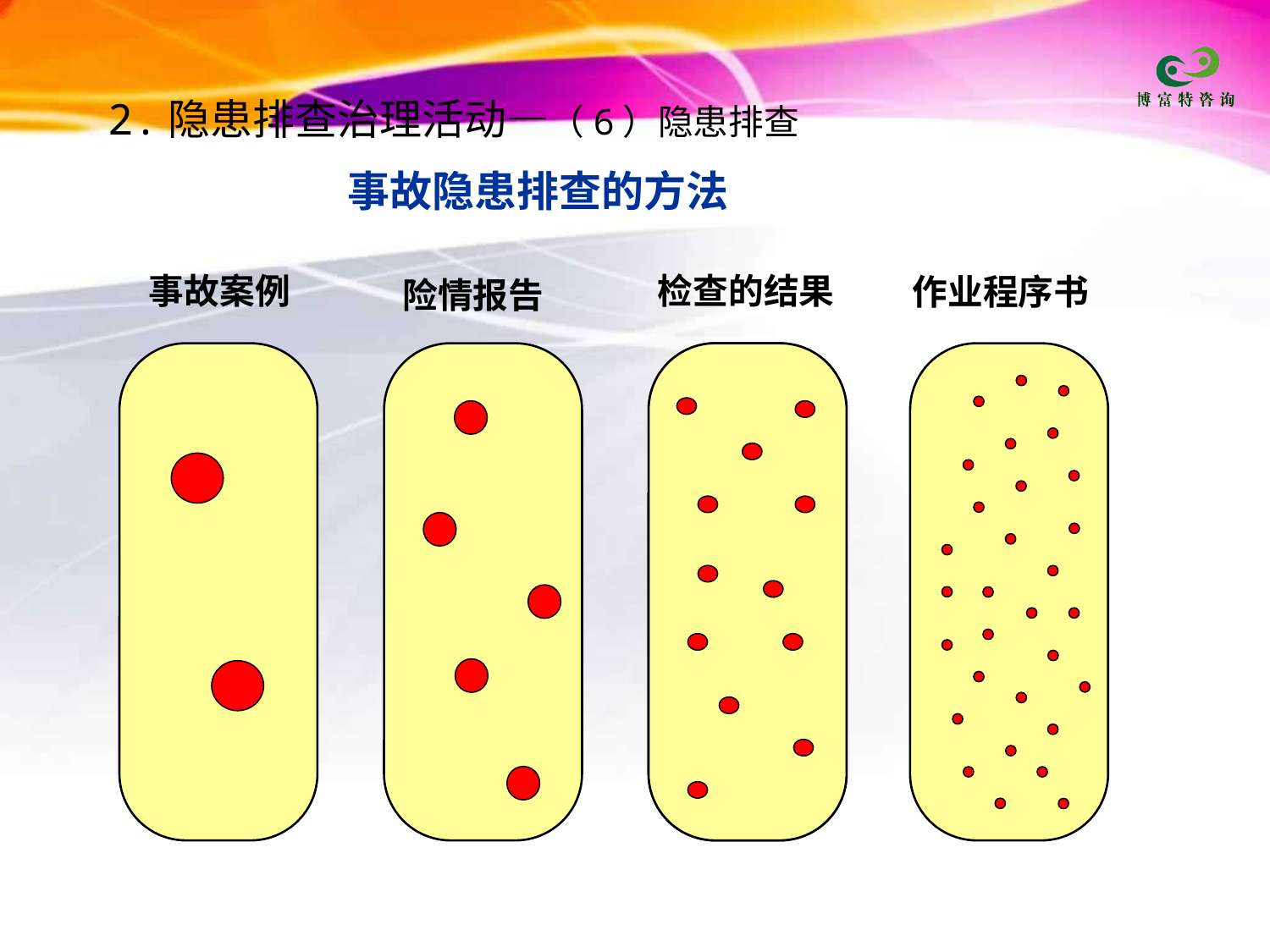

2.隐患排查治理活动—（6）隐患排查
事故隐患排查的方法
事故案例

检查的结果
作业程序书
险情报告